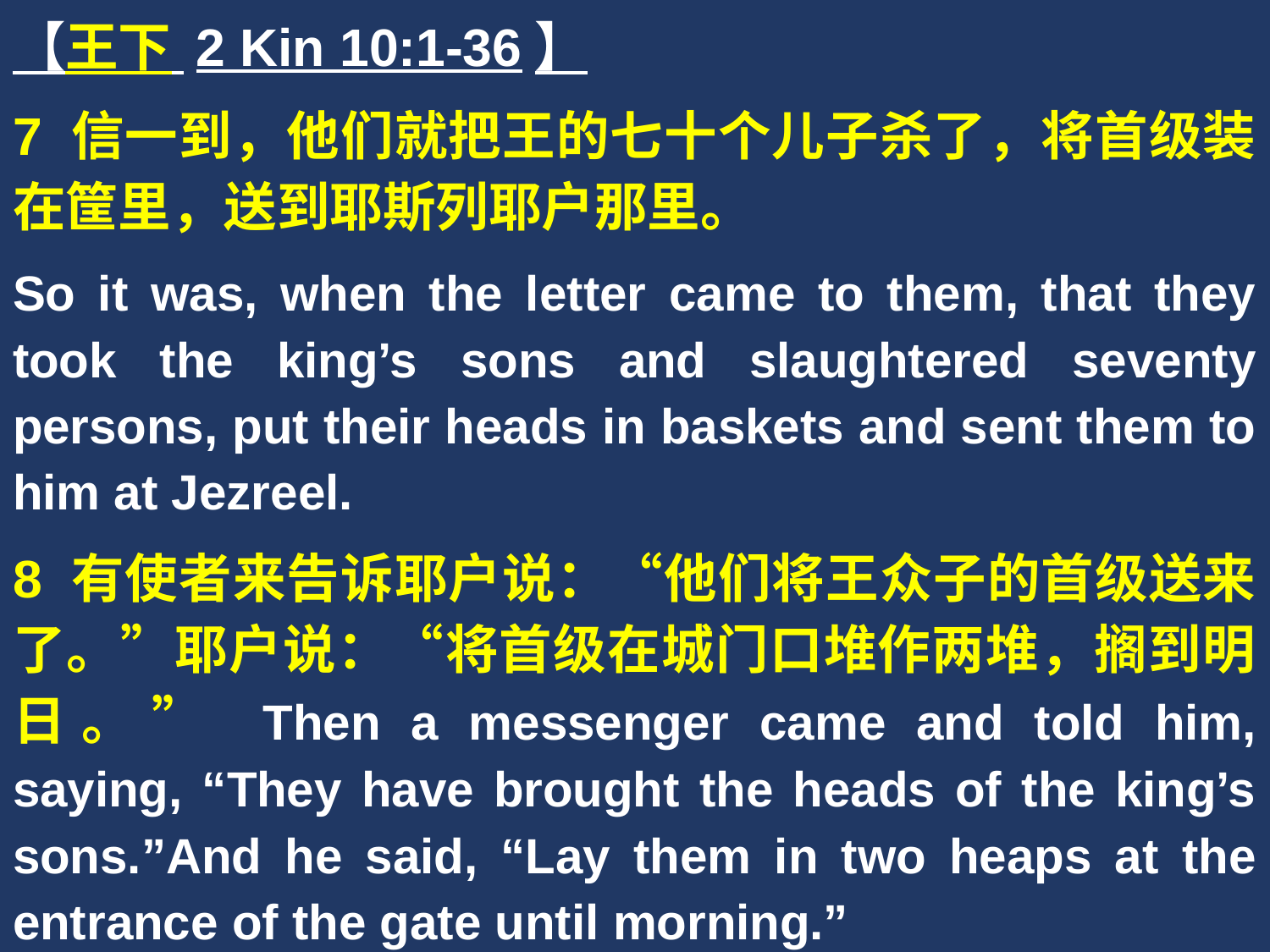

【王下 2 Kin 10:1-36】
7 信一到，他们就把王的七十个儿子杀了，将首级装在筐里，送到耶斯列耶户那里。
So it was, when the letter came to them, that they took the king’s sons and slaughtered seventy persons, put their heads in baskets and sent them to him at Jezreel.
8 有使者来告诉耶户说：“他们将王众子的首级送来了。”耶户说：“将首级在城门口堆作两堆，搁到明日。” Then a messenger came and told him, saying, “They have brought the heads of the king’s sons.”And he said, “Lay them in two heaps at the entrance of the gate until morning.”